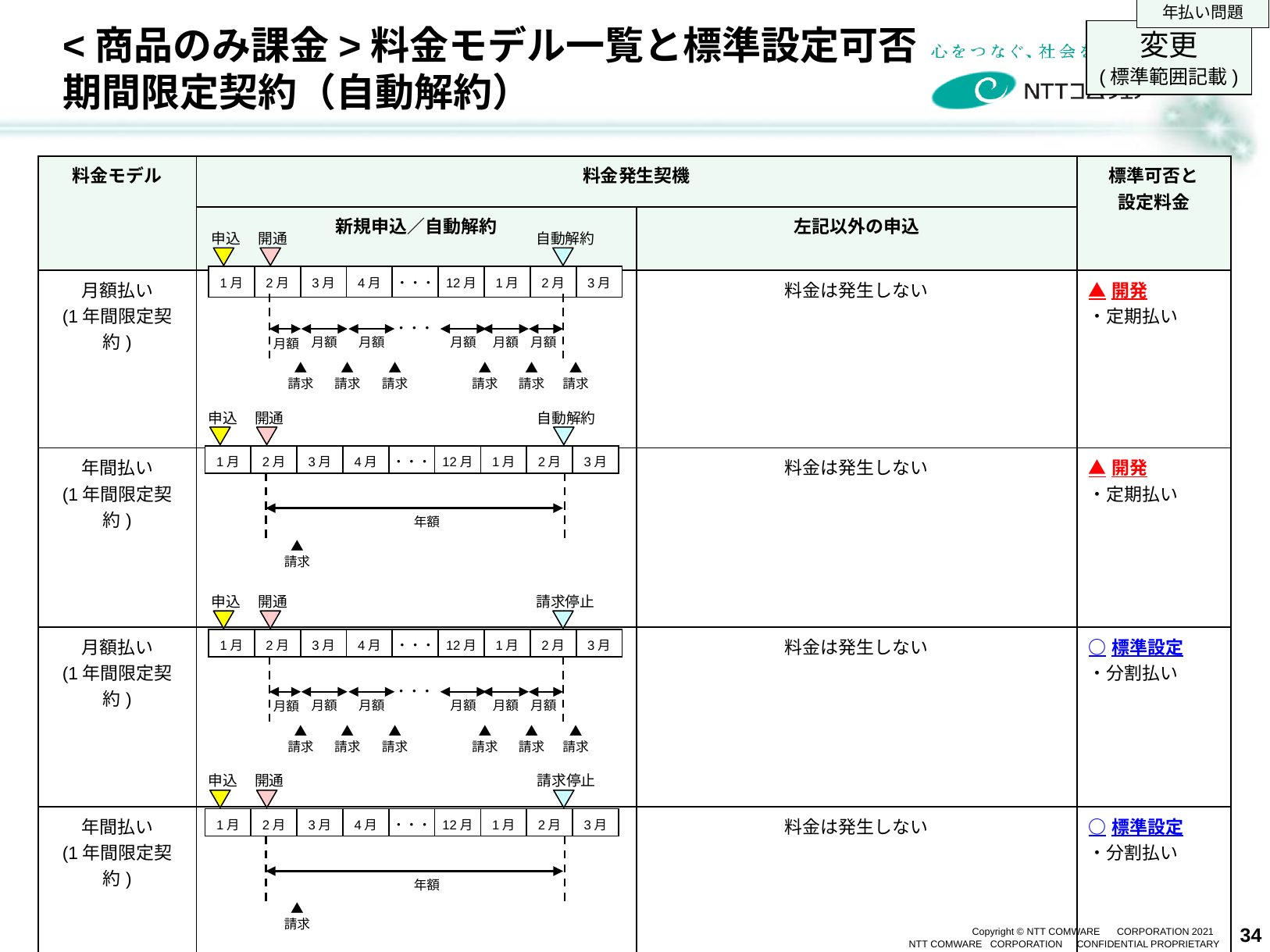

年払い問題
# <商品のみ課金>料金モデル一覧と標準設定可否 期間限定契約（自動解約）
変更
(標準範囲記載)
| 料金モデル | 料金発生契機 |  | 標準可否と 設定料金 |
| --- | --- | --- | --- |
|  | 新規申込／自動解約 | 左記以外の申込 |  |
| 月額払い (1年間限定契約) |  | 料金は発生しない | ▲開発 ・定期払い |
| 年間払い (1年間限定契約) |  | 料金は発生しない | ▲開発 ・定期払い |
| 月額払い (1年間限定契約) |  | 料金は発生しない | ○標準設定 ・分割払い |
| 年間払い (1年間限定契約) |  | 料金は発生しない | ○標準設定 ・分割払い |
申込
開通
自動解約

| 1月 | 2月 | 3月 | 4月 | ・・・ | 12月 | 1月 | 2月 | 3月 |
| --- | --- | --- | --- | --- | --- | --- | --- | --- |
・・・
月額
月額
月額
月額
月額
月額
▲
請求
▲
請求
▲
請求
▲
請求
▲
請求
▲
請求
申込
開通
自動解約

| 1月 | 2月 | 3月 | 4月 | ・・・ | 12月 | 1月 | 2月 | 3月 |
| --- | --- | --- | --- | --- | --- | --- | --- | --- |
年額
▲
請求
申込
開通
請求停止

| 1月 | 2月 | 3月 | 4月 | ・・・ | 12月 | 1月 | 2月 | 3月 |
| --- | --- | --- | --- | --- | --- | --- | --- | --- |
・・・
月額
月額
月額
月額
月額
月額
▲
請求
▲
請求
▲
請求
▲
請求
▲
請求
▲
請求
申込
開通
請求停止

| 1月 | 2月 | 3月 | 4月 | ・・・ | 12月 | 1月 | 2月 | 3月 |
| --- | --- | --- | --- | --- | --- | --- | --- | --- |
年額
▲
請求